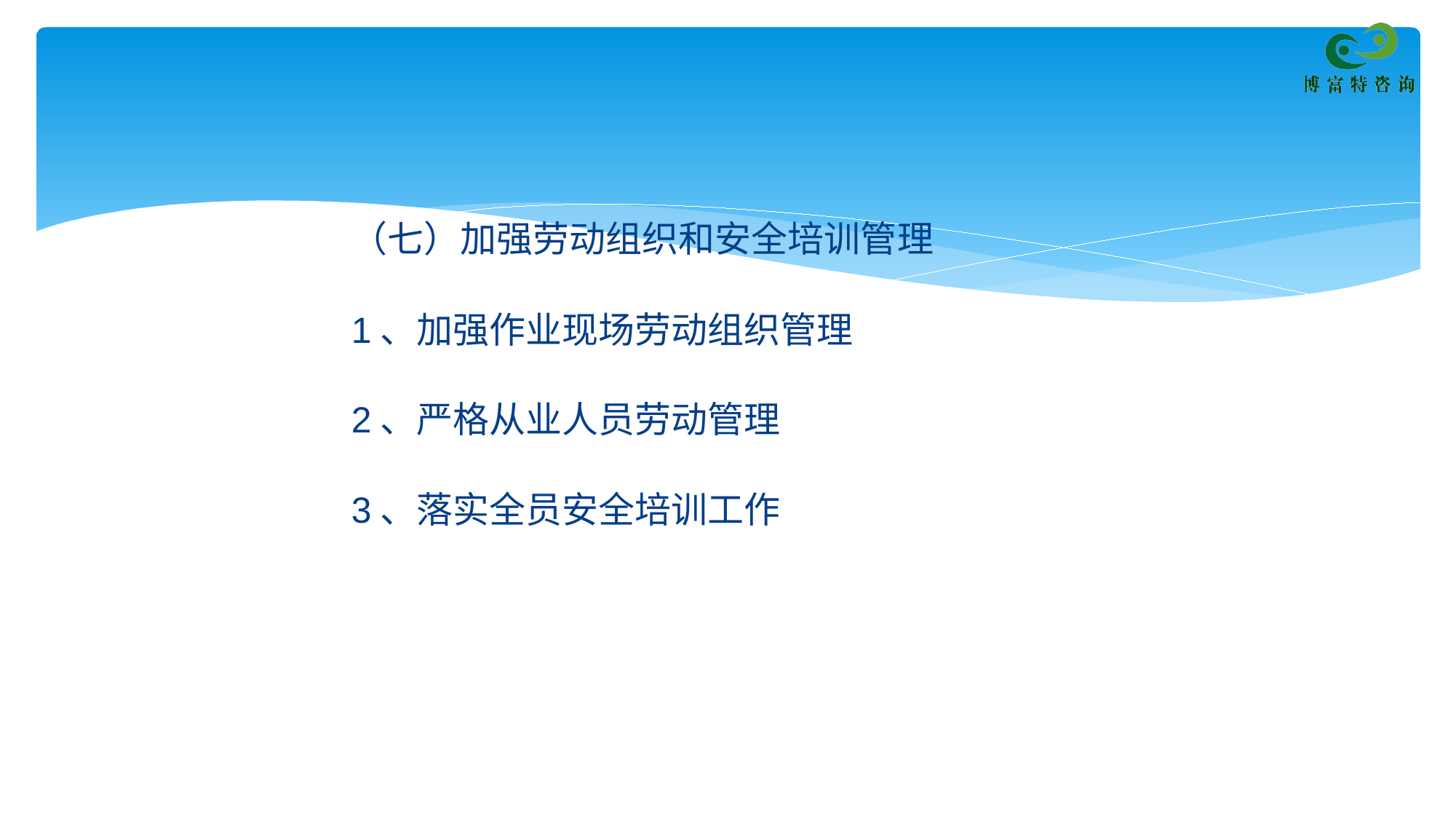

（七）加强劳动组织和安全培训管理
1、加强作业现场劳动组织管理
2、严格从业人员劳动管理
3、落实全员安全培训工作